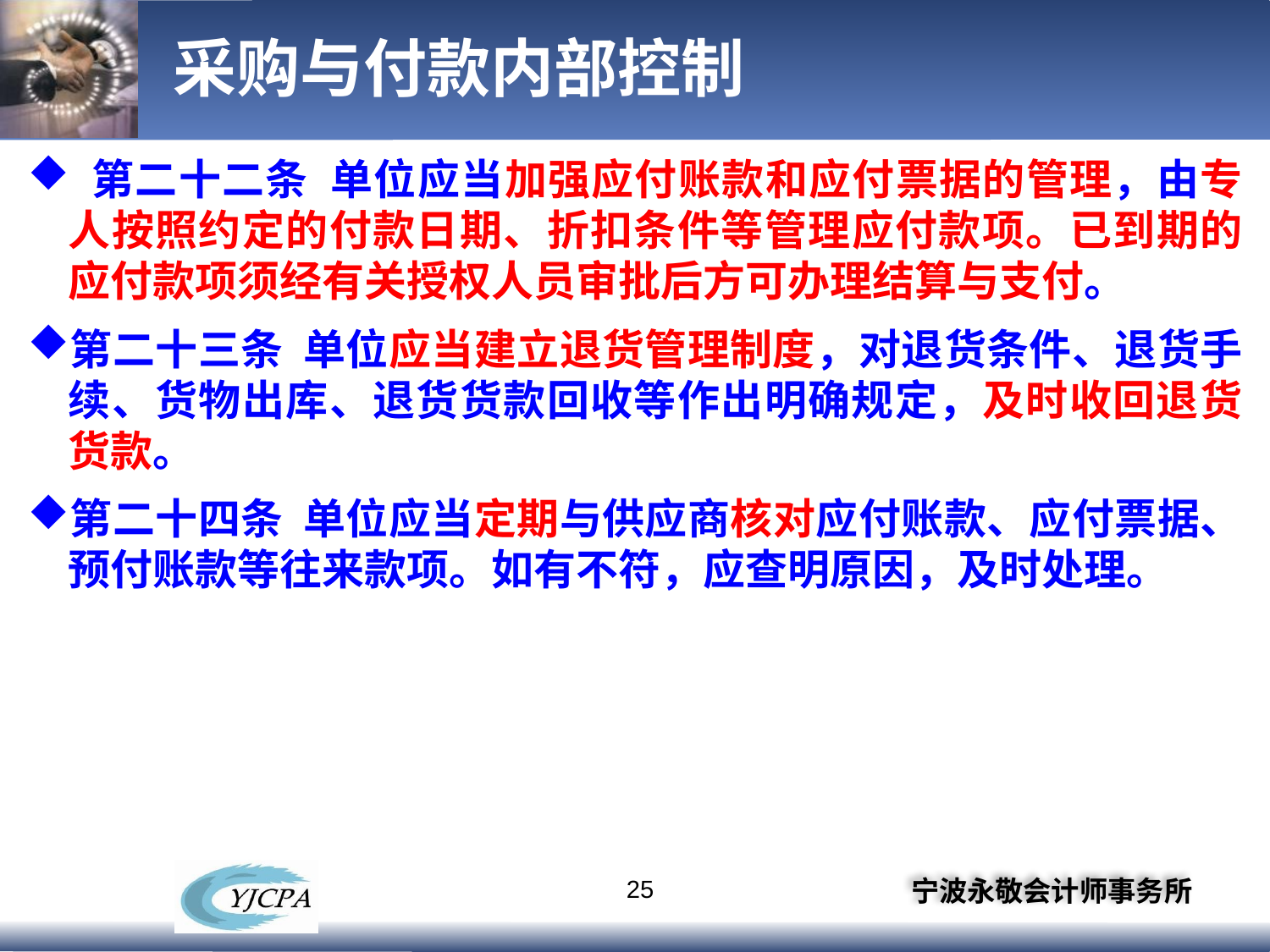

# 采购与付款内部控制
 第二十二条  单位应当加强应付账款和应付票据的管理，由专人按照约定的付款日期、折扣条件等管理应付款项。已到期的应付款项须经有关授权人员审批后方可办理结算与支付。
第二十三条  单位应当建立退货管理制度，对退货条件、退货手续、货物出库、退货货款回收等作出明确规定，及时收回退货货款。
第二十四条  单位应当定期与供应商核对应付账款、应付票据、预付账款等往来款项。如有不符，应查明原因，及时处理。